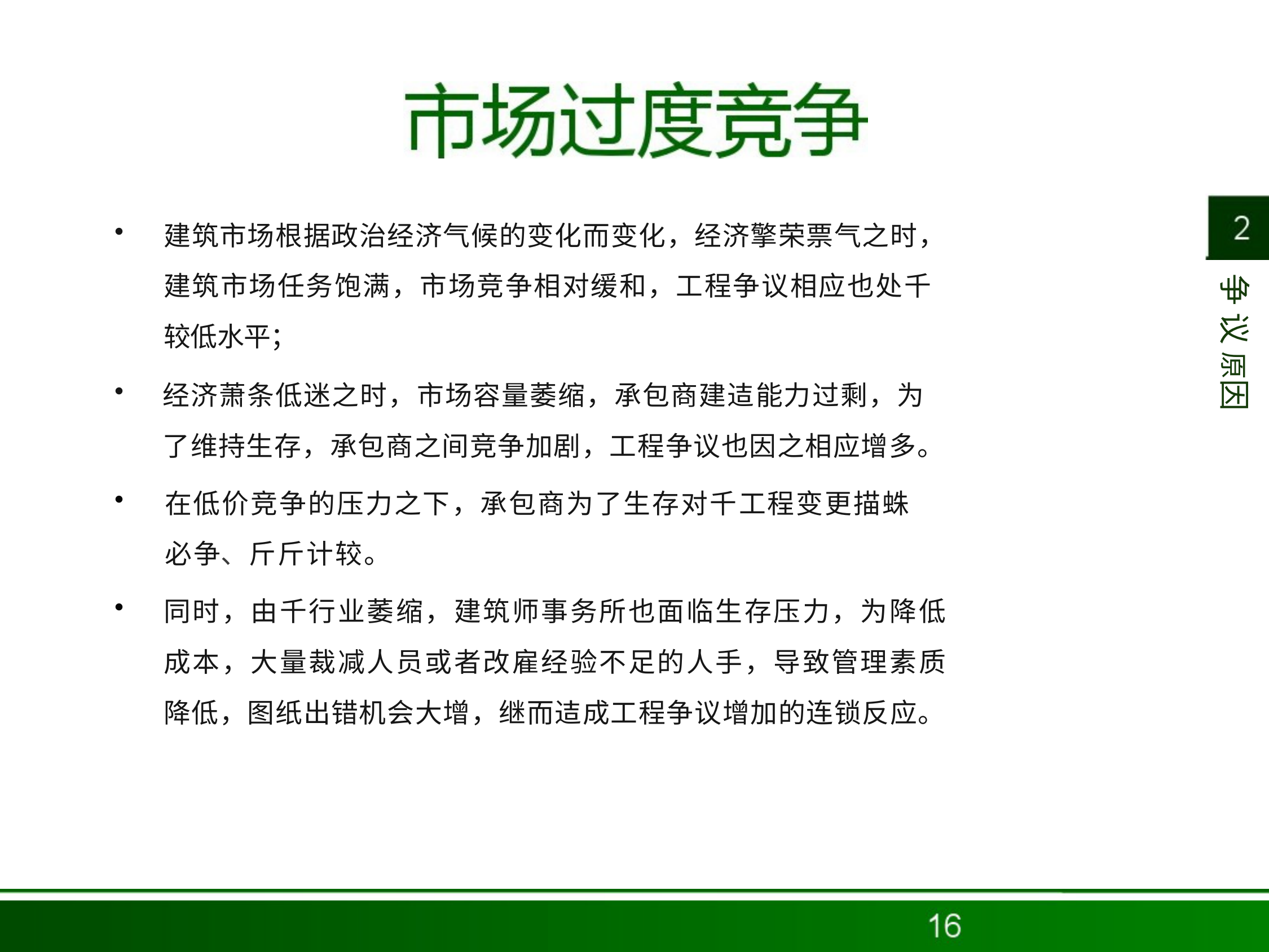

建筑市场根据政治经济气候的变化而变化，经济擎荣票气之时， 建筑市场任务饱满，市场竞争相对缓和，工程争议相应也处千 较低水平；
经济萧条低迷之时，市场容量萎缩，承包商建迼能力过剩，为 了维持生存，承包商之间竞争加剧，工程争议也因之相应增多。
在低价竞争的压力之下，承包商为了生存对千工程变更描蛛 必争、斤斤计较。
同时，由千行业萎缩，建筑师事务所也面临生存压力，为降低 成本，大量裁减人员或者改雇经验不足的人手，导致管理素质 降低，图纸出错机会大增，继而迼成工程争议增加的连锁反应。
争 议 原因